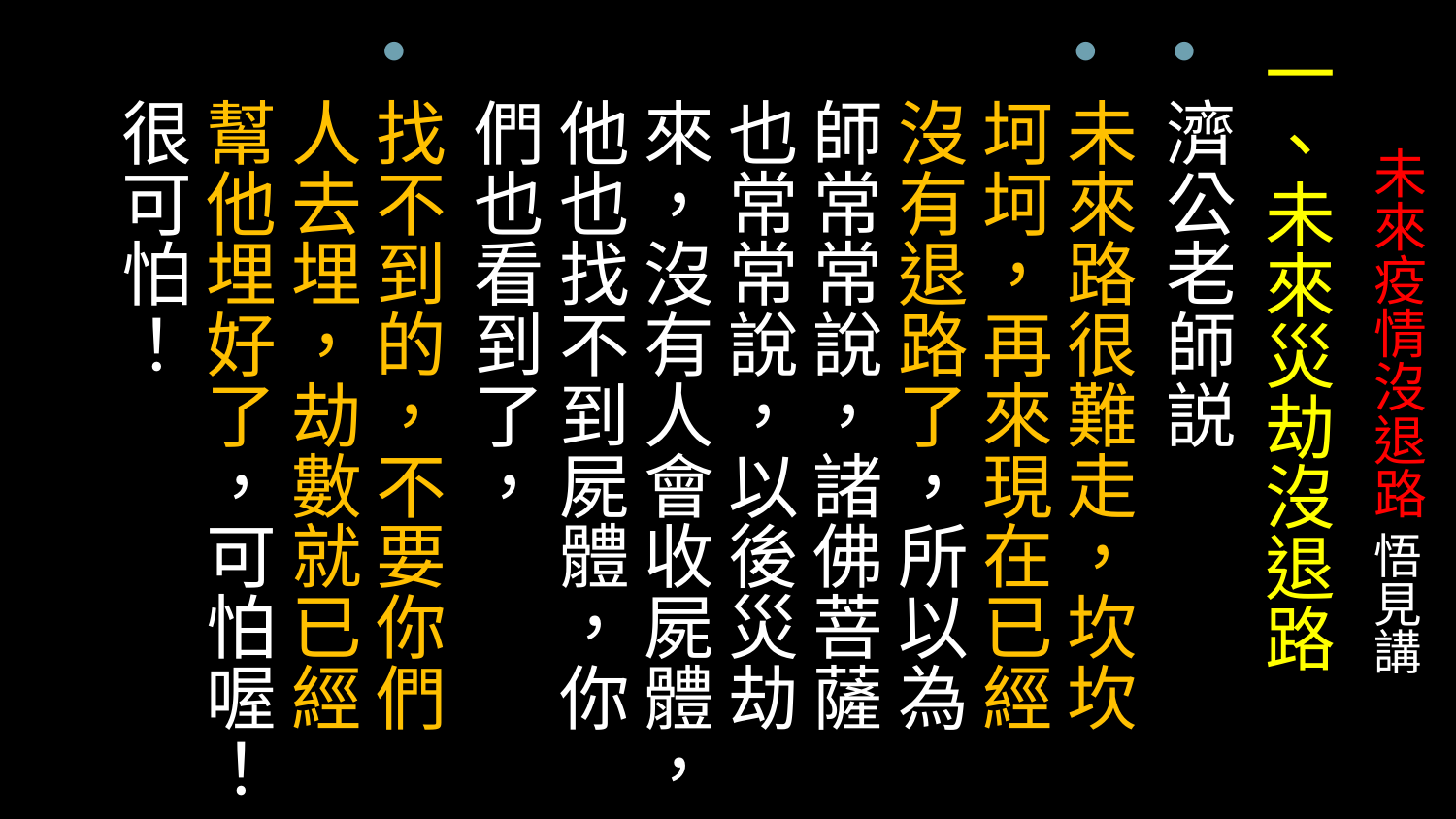

一、未來災劫沒退路
濟公老師説
未來路很難走，坎坎坷坷，再來現在已經沒有退路了，所以為師常常說，諸佛菩薩也常常說，以後災劫來，沒有人會收屍體，他也找不到屍體，你們也看到了，
找不到的，不要你們人去埋，劫數就已經幫他埋好了，可怕喔！很可怕！

# 未來疫情沒退路 悟見講